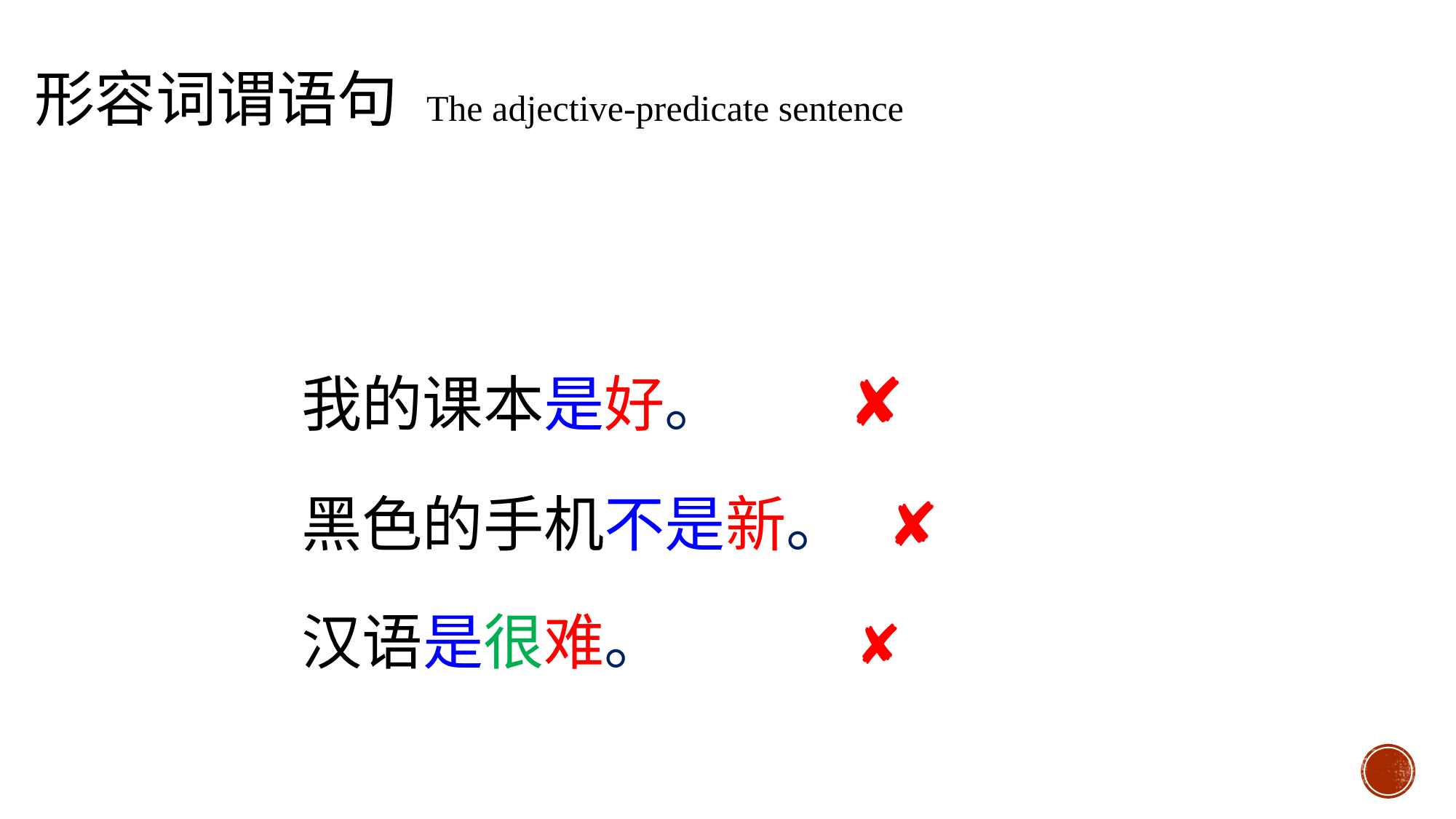

形容词谓语句 The adjective-predicate sentence
我的课本是好。         ✘
黑色的手机不是新。   ✘
汉语是很难。              ✘